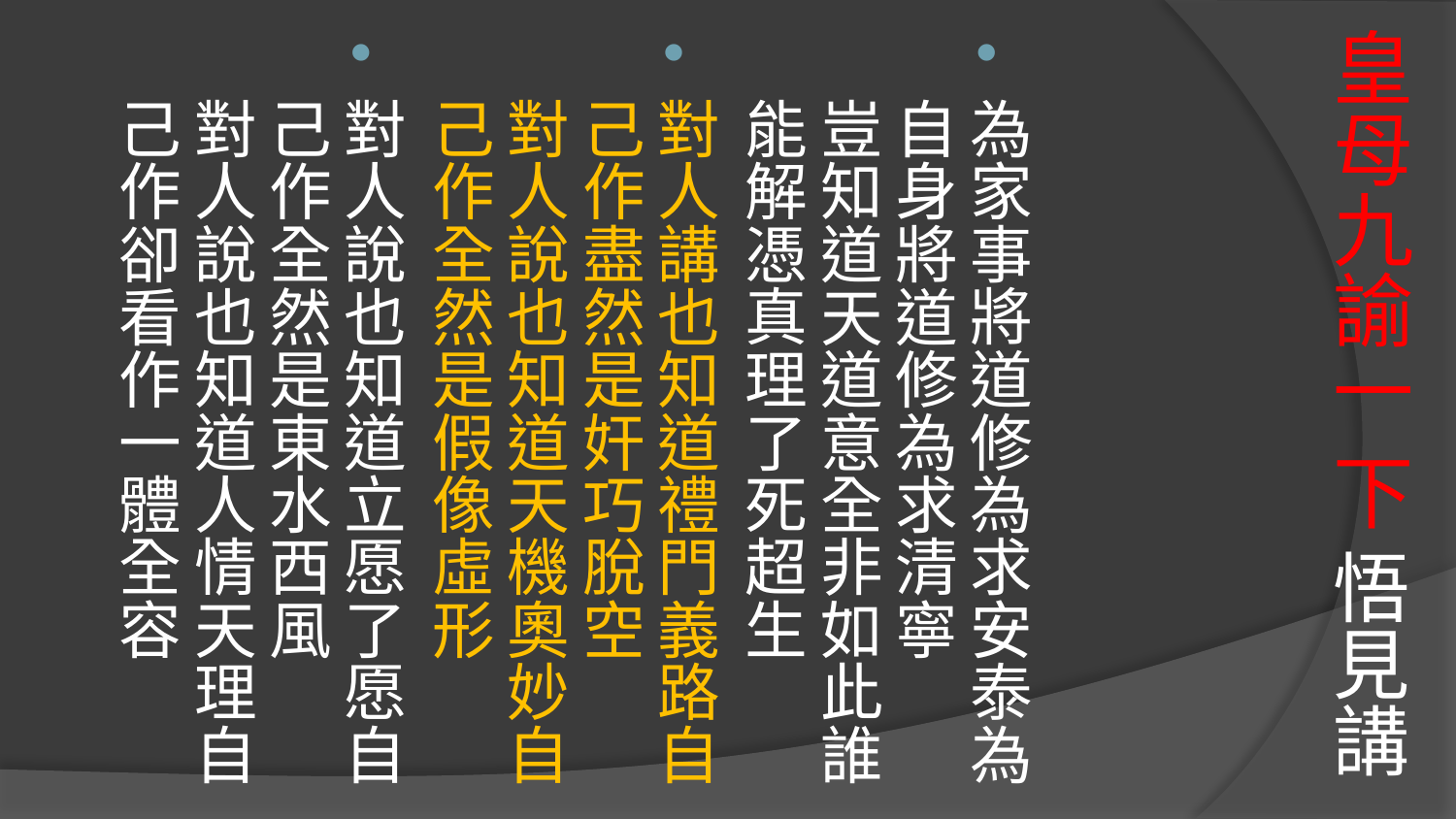

# 皇母九諭一 下 悟見講
為家事將道修為求安泰為自身將道修為求清寧
豈知道天道意全非如此誰能解憑真理了死超生
對人講也知道禮門義路自己作盡然是奸巧脫空
對人說也知道天機奧妙自己作全然是假像虛形
對人說也知道立愿了愿自己作全然是東水西風
對人說也知道人情天理自己作卻看作一體全容